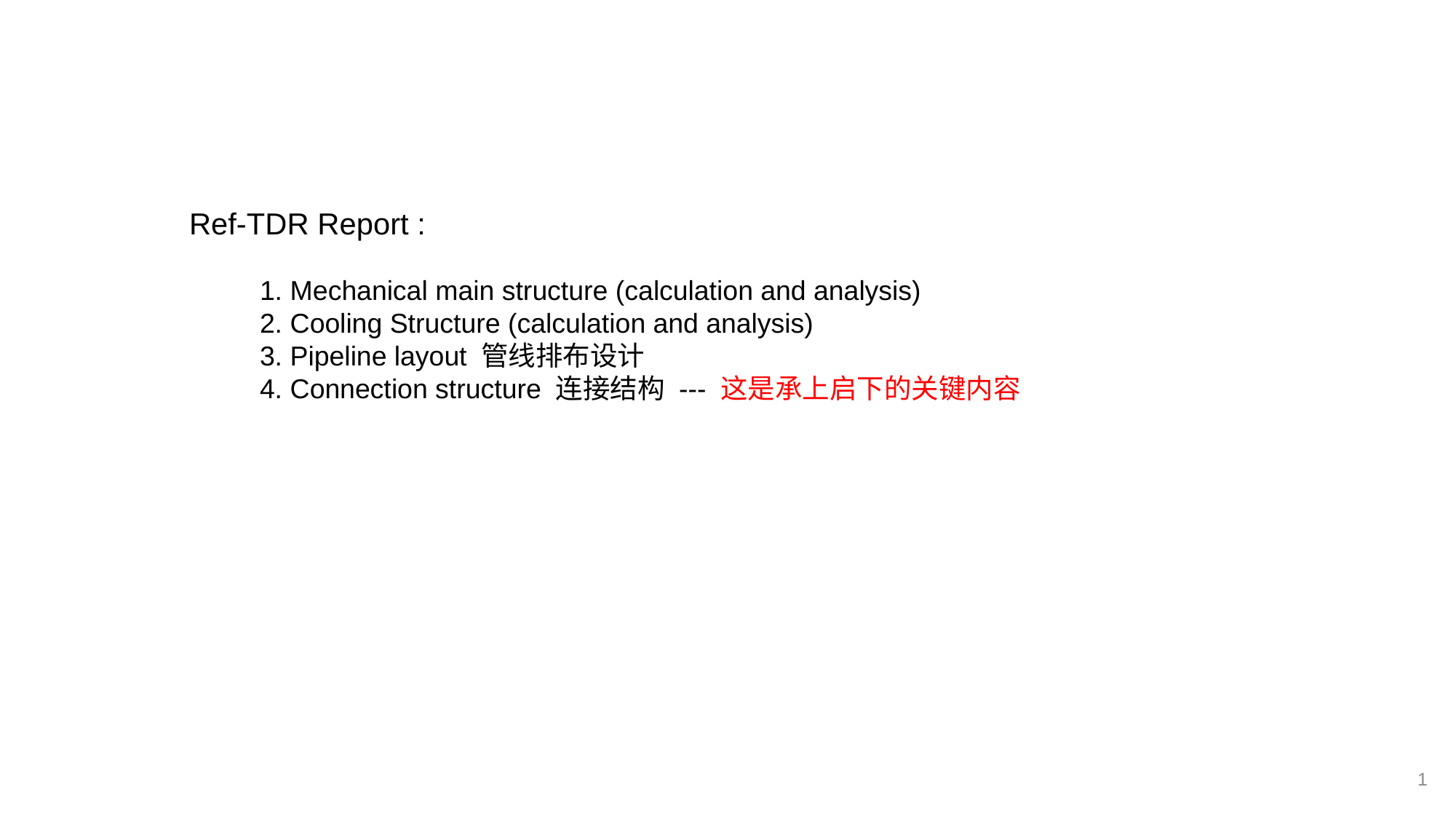

Ref-TDR Report :
1. Mechanical main structure (calculation and analysis)
2. Cooling Structure (calculation and analysis)
3. Pipeline layout 管线排布设计
4. Connection structure 连接结构 --- 这是承上启下的关键内容
1